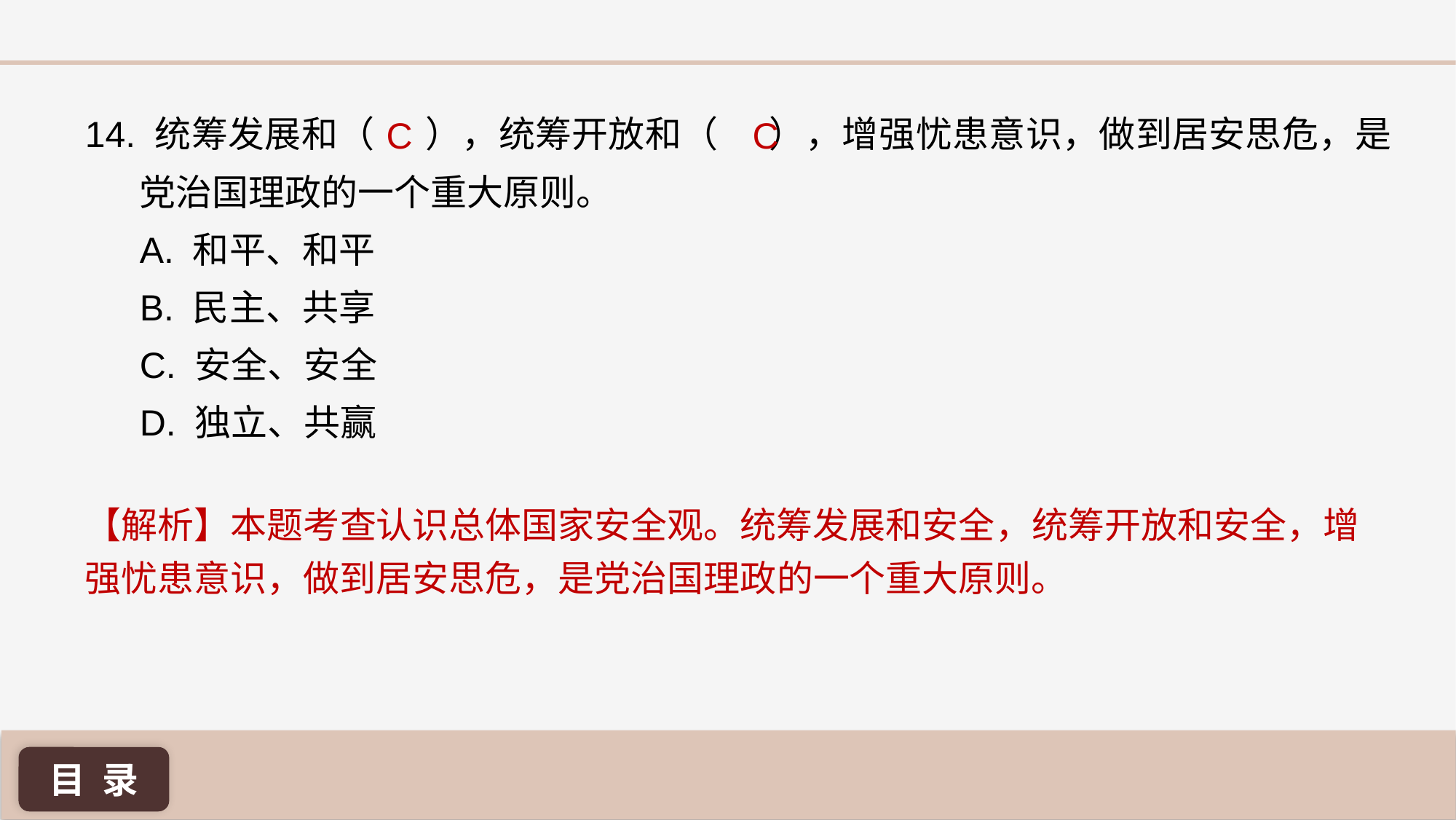

C
C
14. 统筹发展和（      ），统筹开放和（      ），增强忧患意识，做到居安思危，是党治国理政的一个重大原则。
A. 和平、和平
B. 民主、共享
C. 安全、安全
D. 独立、共赢
【解析】本题考查认识总体国家安全观。统筹发展和安全，统筹开放和安全，增强忧患意识，做到居安思危，是党治国理政的一个重大原则。